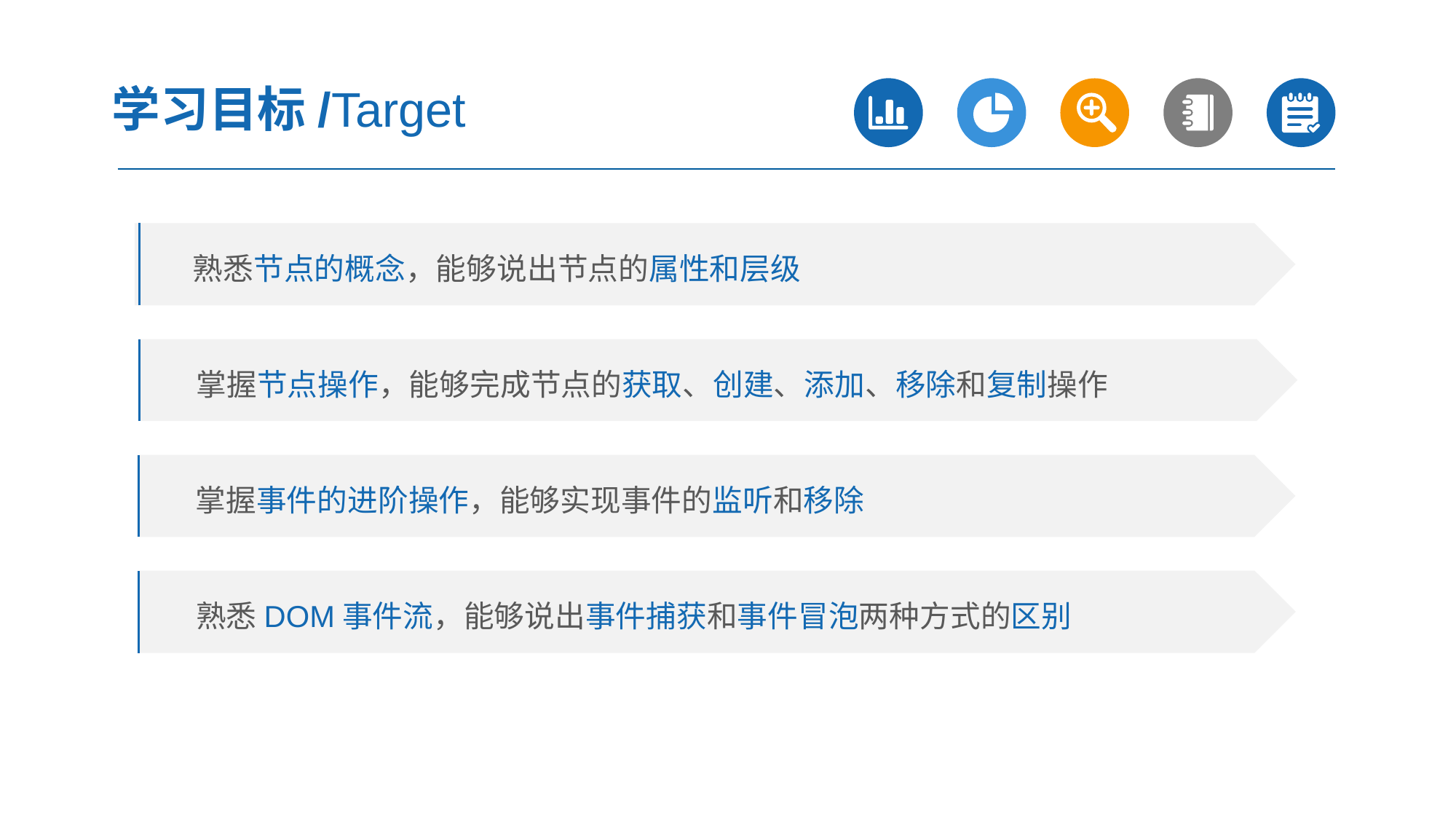

学习目标/Target
      熟悉节点的概念，能够说出节点的属性和层级

      掌握节点操作，能够完成节点的获取、创建、添加、移除和复制操作

      掌握事件的进阶操作，能够实现事件的监听和移除

      熟悉DOM事件流，能够说出事件捕获和事件冒泡两种方式的区别